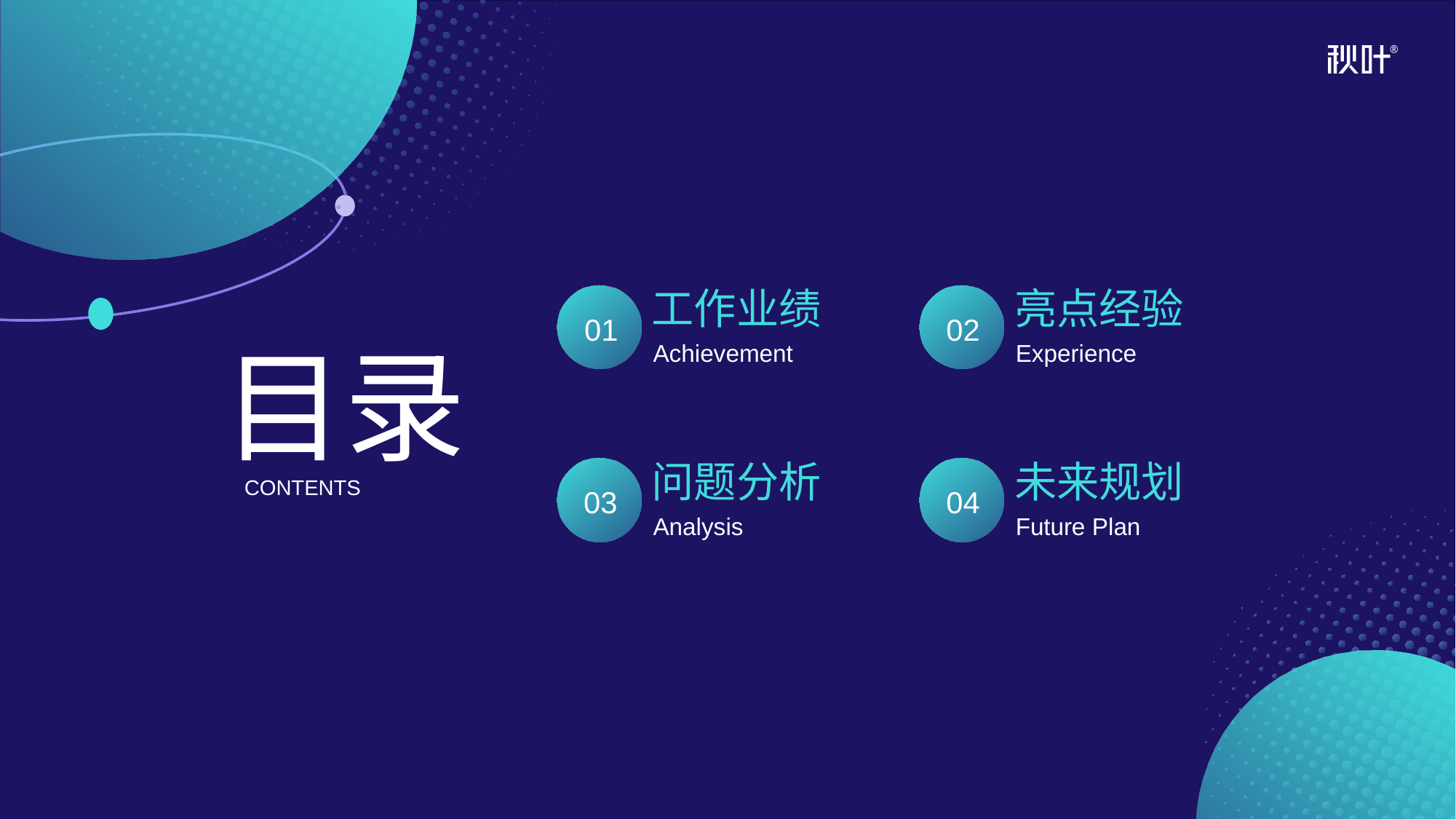

工作业绩

01
Achievement
亮点经验

02
Experience
目录
CONTENTS
问题分析

03
Analysis
未来规划

04
Future Plan